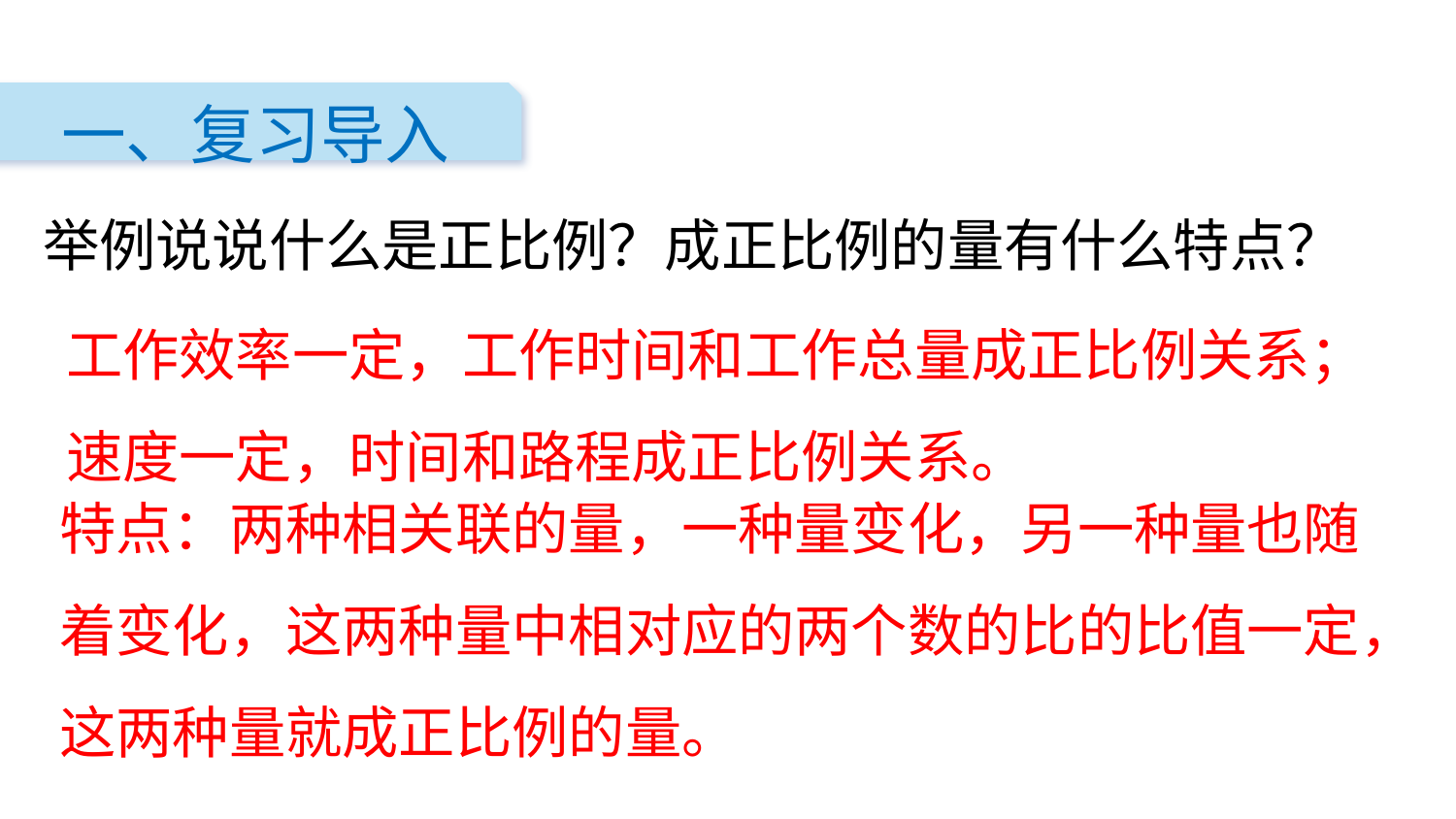

一、复习导入
举例说说什么是正比例？成正比例的量有什么特点？
工作效率一定，工作时间和工作总量成正比例关系； 速度一定，时间和路程成正比例关系。
特点：两种相关联的量，一种量变化，另一种量也随着变化，这两种量中相对应的两个数的比的比值一定，这两种量就成正比例的量。